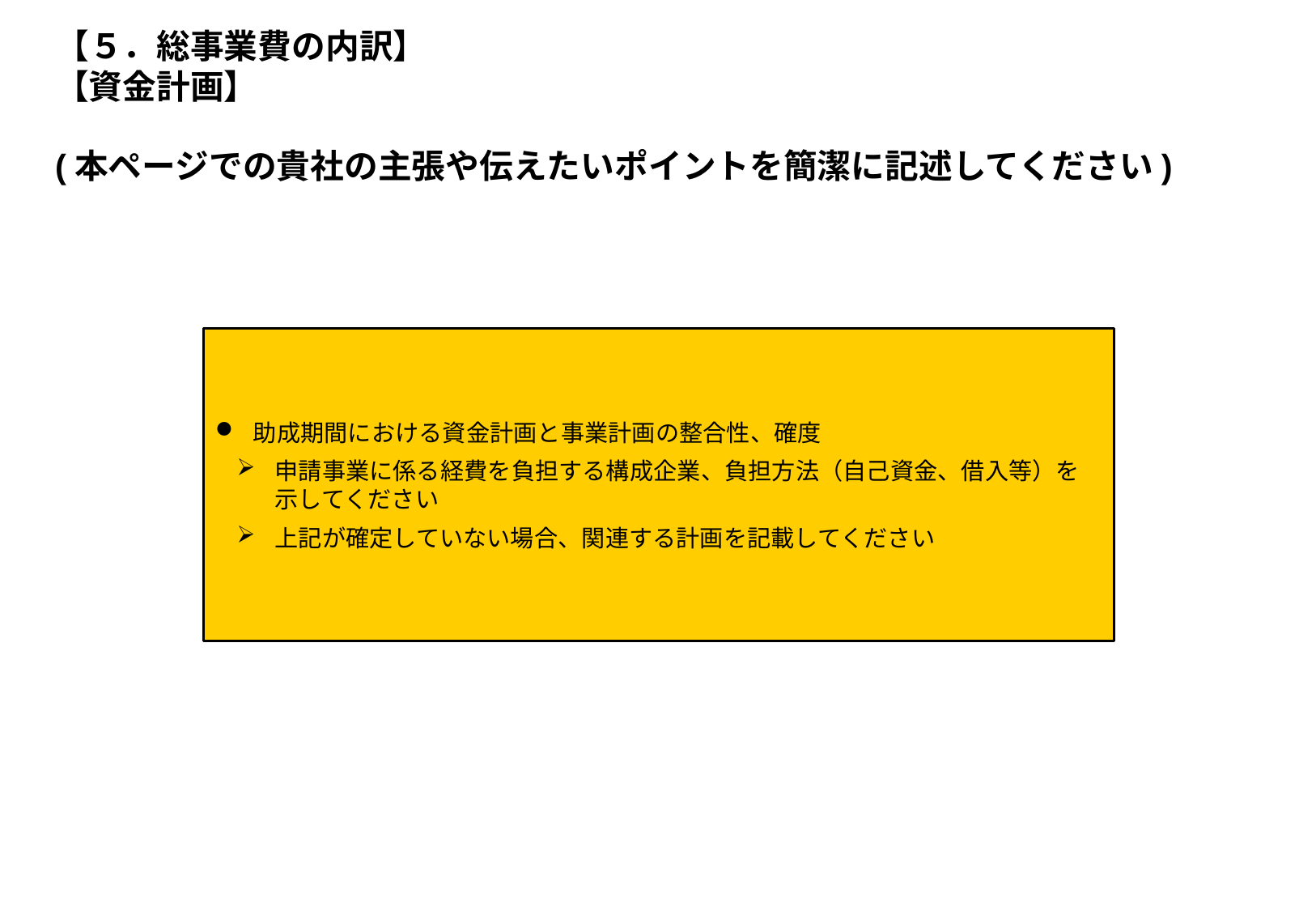

# 【５．総事業費の内訳】 【資金計画】
(本ページでの貴社の主張や伝えたいポイントを簡潔に記述してください)
助成期間における資金計画と事業計画の整合性、確度
申請事業に係る経費を負担する構成企業、負担方法（自己資金、借入等）を示してください
上記が確定していない場合、関連する計画を記載してください